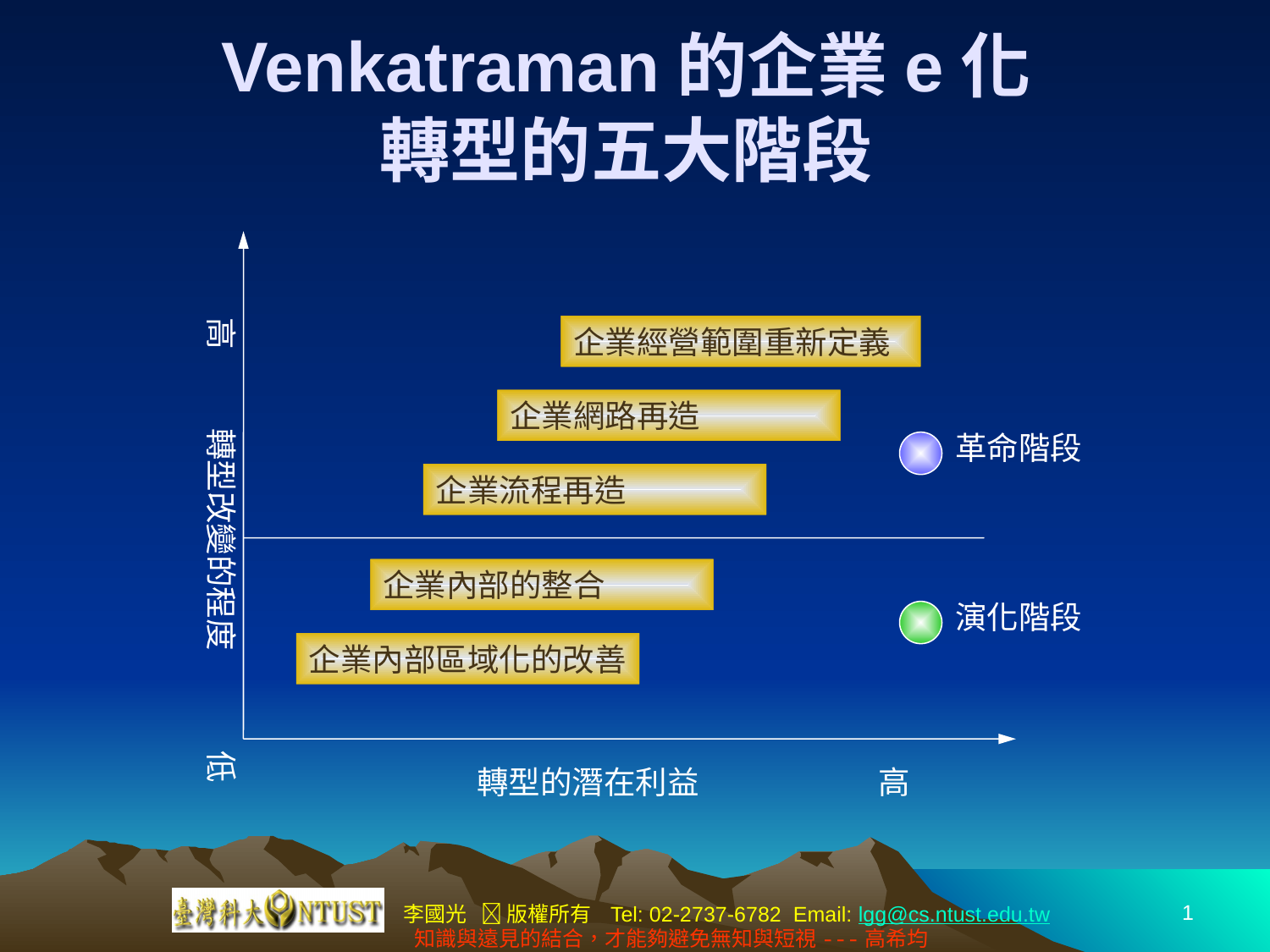

# Venkatraman的企業e化 轉型的五大階段

高           轉型改變的程度              低
企業經營範圍重新定義
企業網路再造
革命階段

企業流程再造

企業內部的整合
演化階段

企業內部區域化的改善

轉型的潛在利益                         高
1